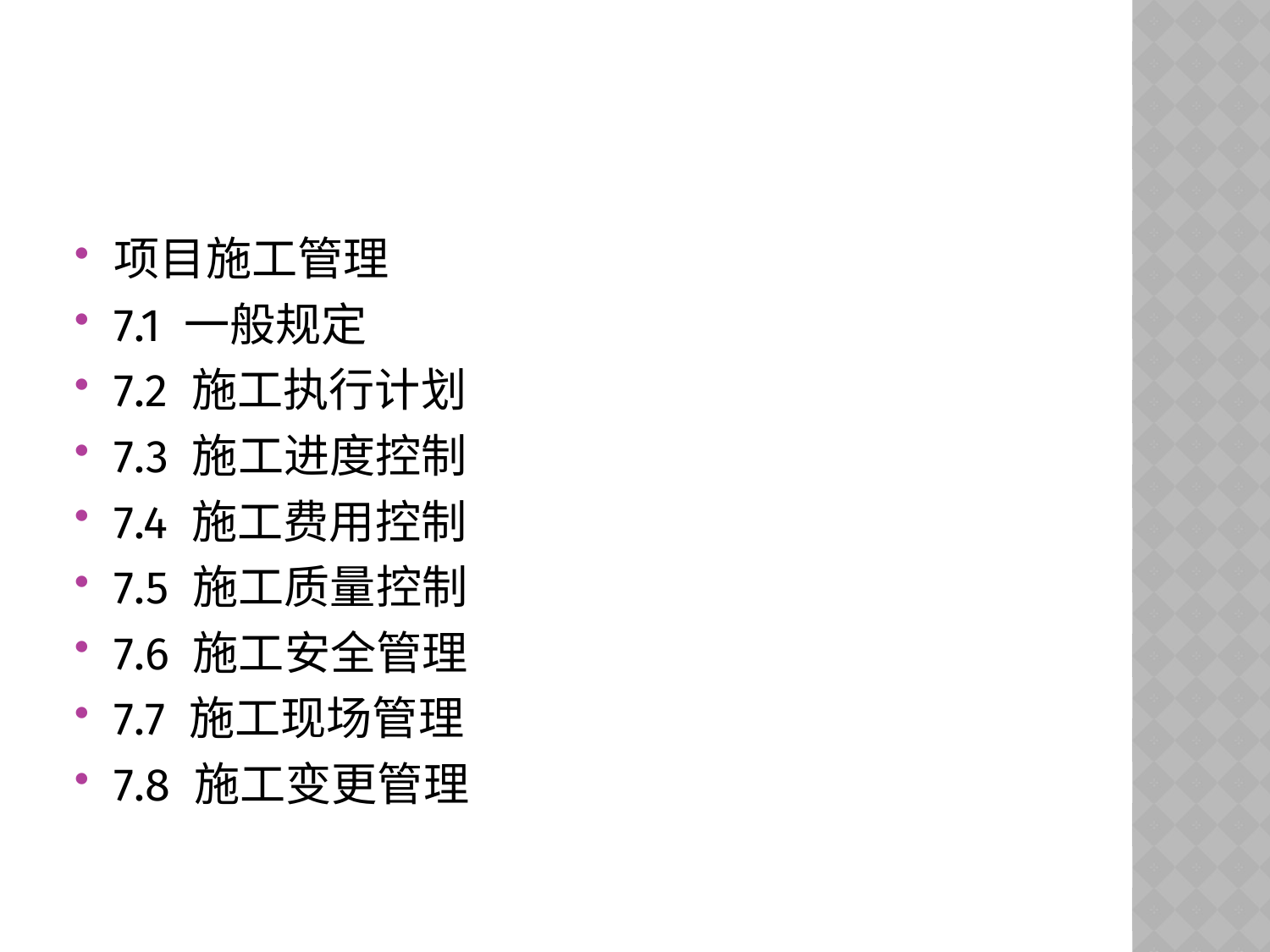

#
项目施工管理
7.1 一般规定
7.2 施工执行计划
7.3 施工进度控制
7.4 施工费用控制
7.5 施工质量控制
7.6 施工安全管理
7.7 施工现场管理
7.8 施工变更管理